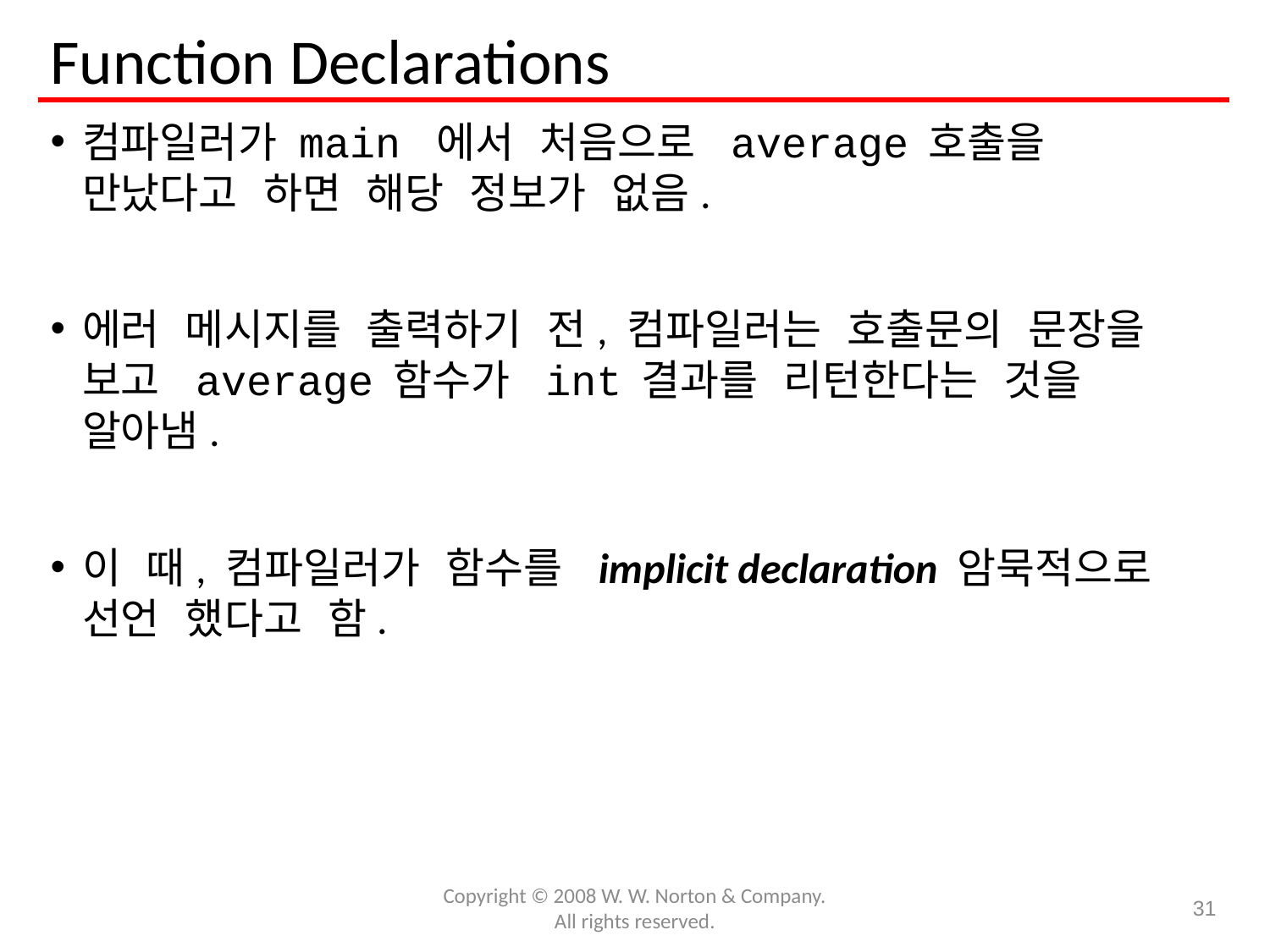

# Function Declarations
컴파일러가 main 에서 처음으로 average 호출을 만났다고 하면 해당 정보가 없음.

에러 메시지를 출력하기 전, 컴파일러는 호출문의 문장을 보고 average 함수가 int 결과를 리턴한다는 것을 알아냄.

이 때, 컴파일러가 함수를 implicit declaration 암묵적으로 선언 했다고 함.
Copyright © 2008 W. W. Norton & Company.
All rights reserved.
31